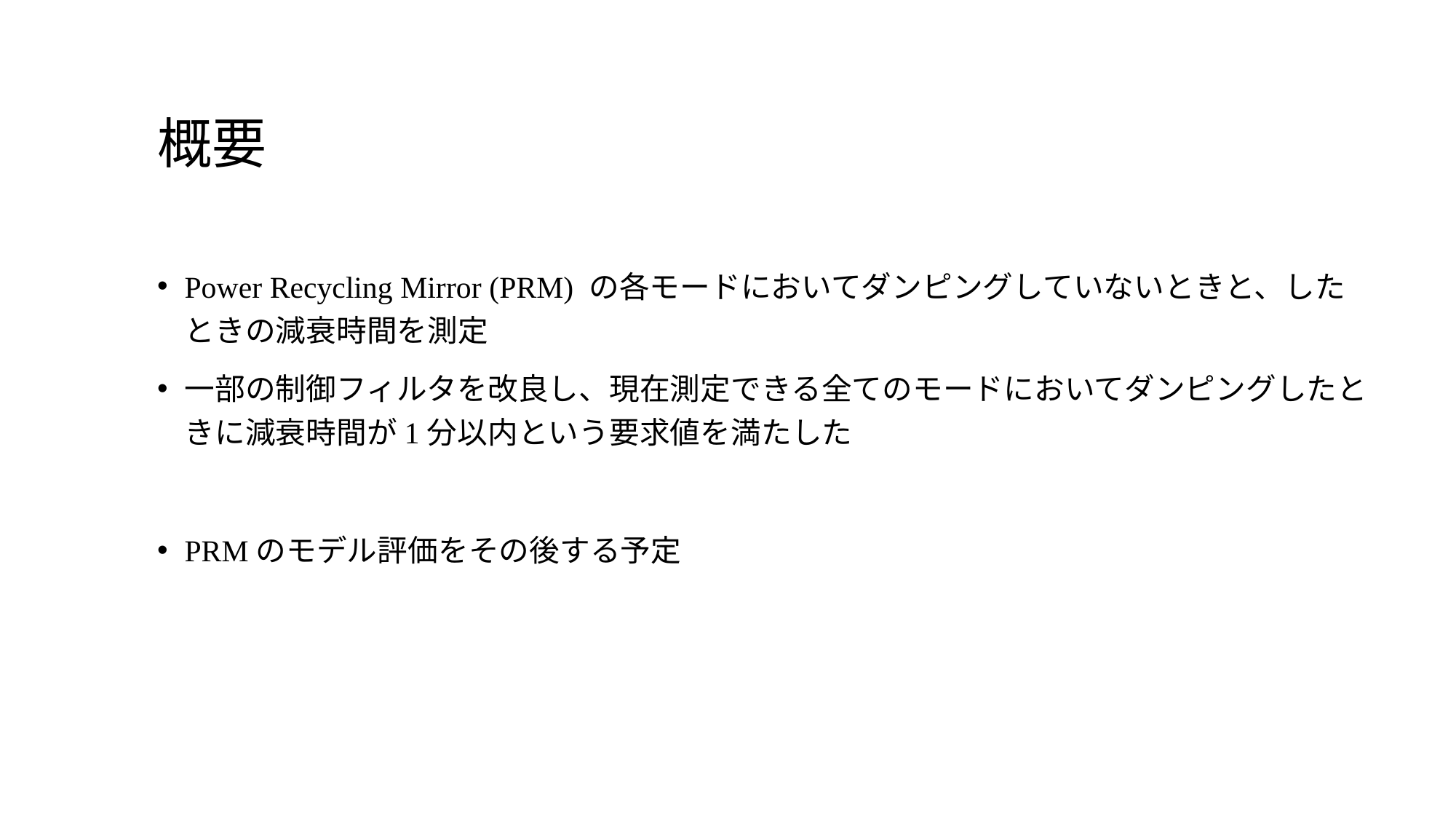

# 概要
Power Recycling Mirror (PRM) の各モードにおいてダンピングしていないときと、したときの減衰時間を測定
一部の制御フィルタを改良し、現在測定できる全てのモードにおいてダンピングしたときに減衰時間が1分以内という要求値を満たした

PRMのモデル評価をその後する予定